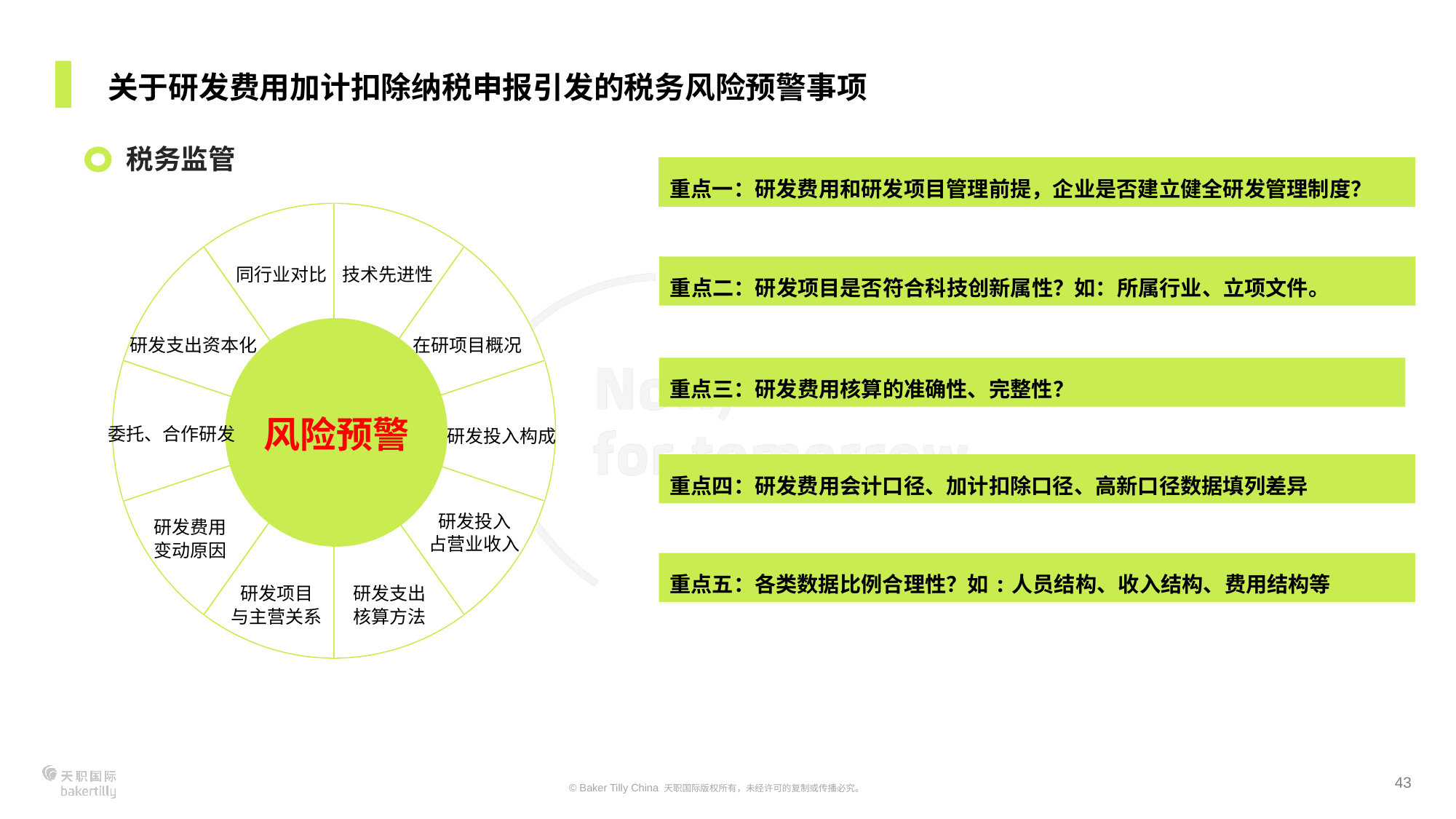

关于研发费用加计扣除纳税申报引发的税务风险预警事项
税务监管

重点一：研发费用和研发项目管理前提，企业是否建立健全研发管理制度？

同行业对比
技术先进性
风险预警
在研项目概况
研发支出资本化

委托、合作研发
研发投入构成

研发投入
占营业收入
研发费用
变动原因
研发项目
与主营关系
研发支出
核算方法
重点二：研发项目是否符合科技创新属性？如：所属行业、立项文件。
重点三：研发费用核算的准确性、完整性？
重点四：研发费用会计口径、加计扣除口径、高新口径数据填列差异
重点五：各类数据比例合理性？如:人员结构、收入结构、费用结构等
43